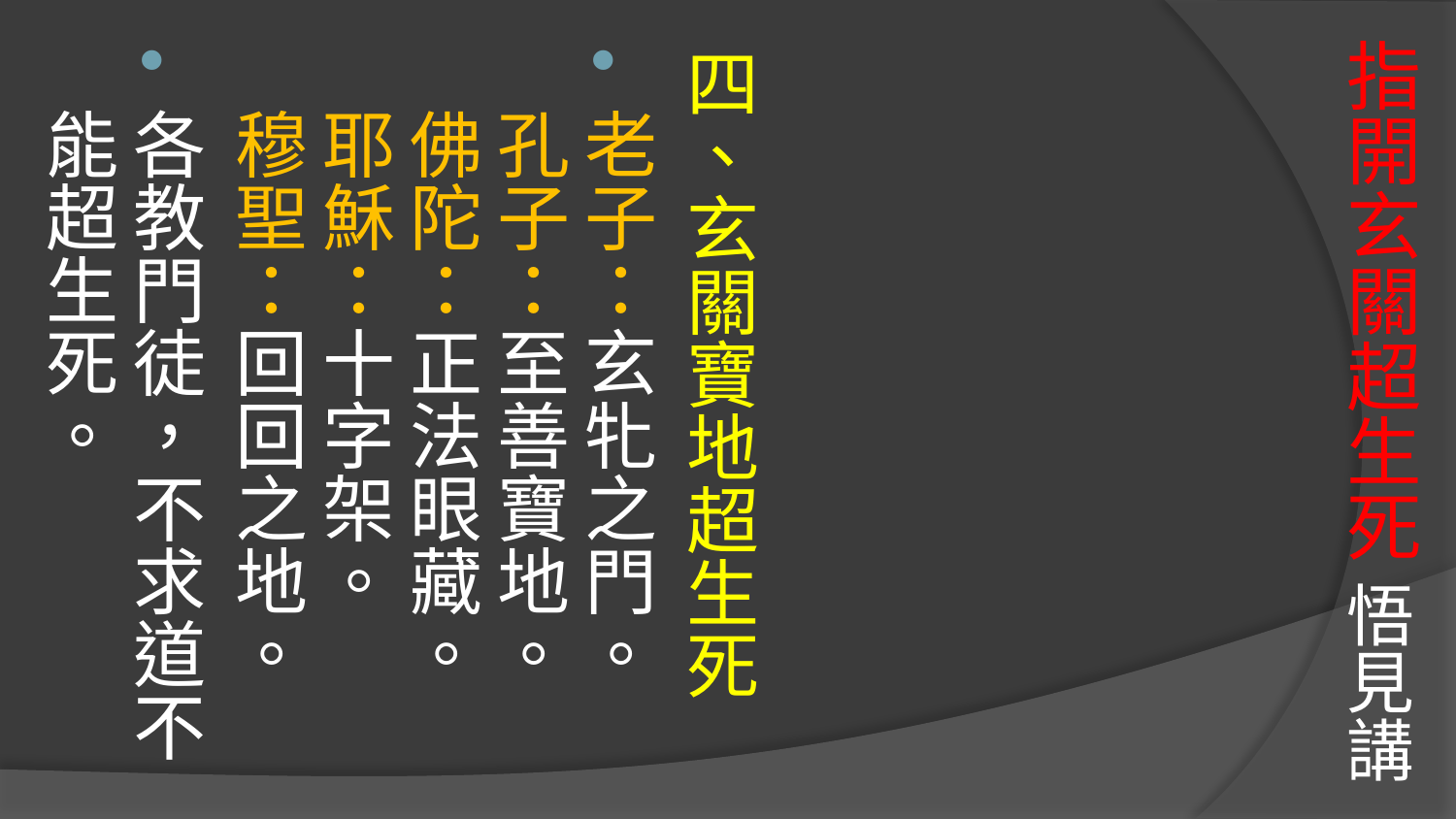

四、玄關寶地超生死
老子：玄牝之門。 
孔子：至善寶地。 
佛陀：正法眼藏。 
耶穌：十字架。 
穆聖：回回之地。
各教門徒，不求道不能超生死。
# 指開玄關超生死 悟見講